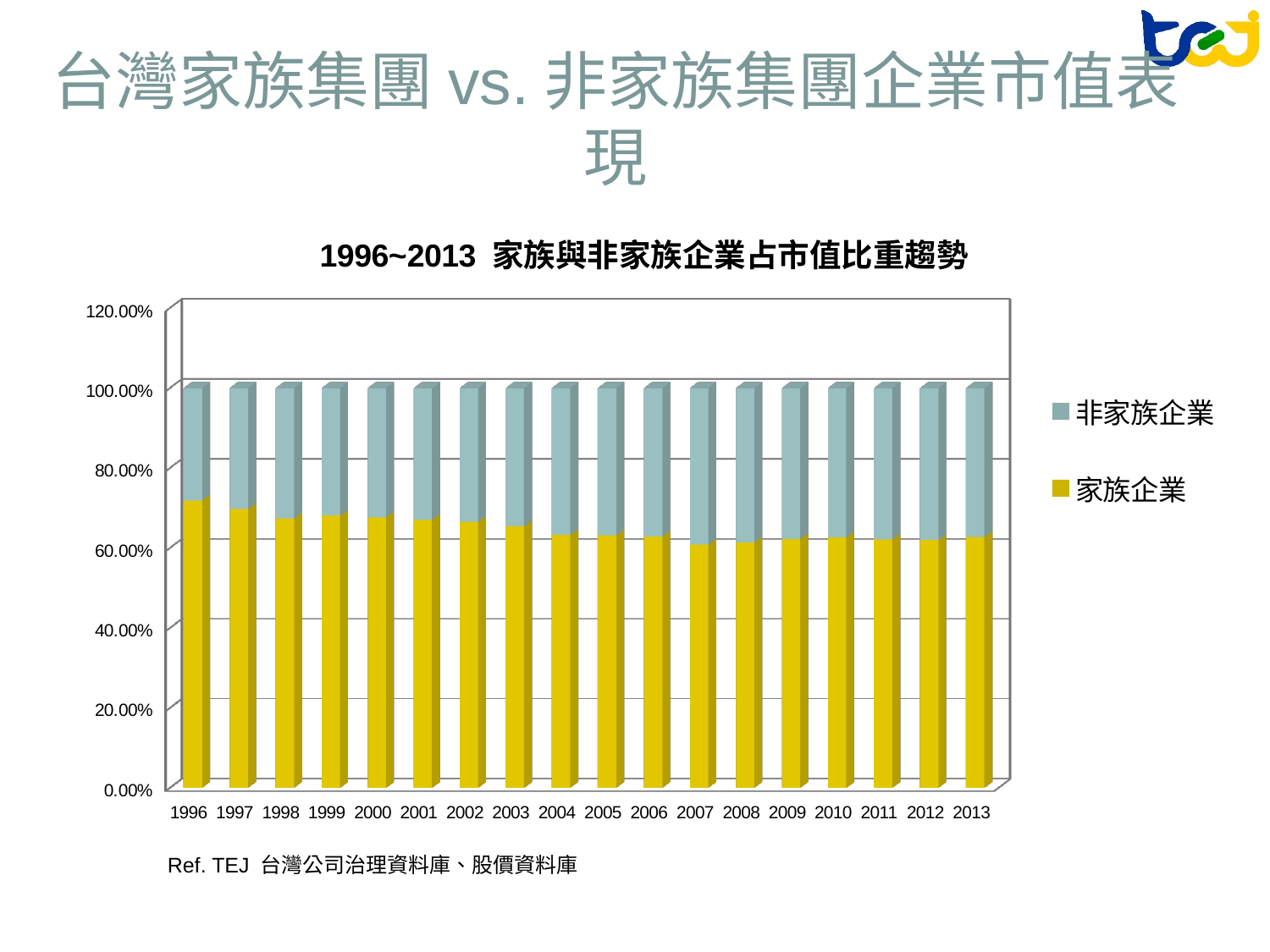

# 台灣家族集團vs.非家族集團企業市值表現

[unsupported chart]

Ref. TEJ 台灣公司治理資料庫、股價資料庫
25